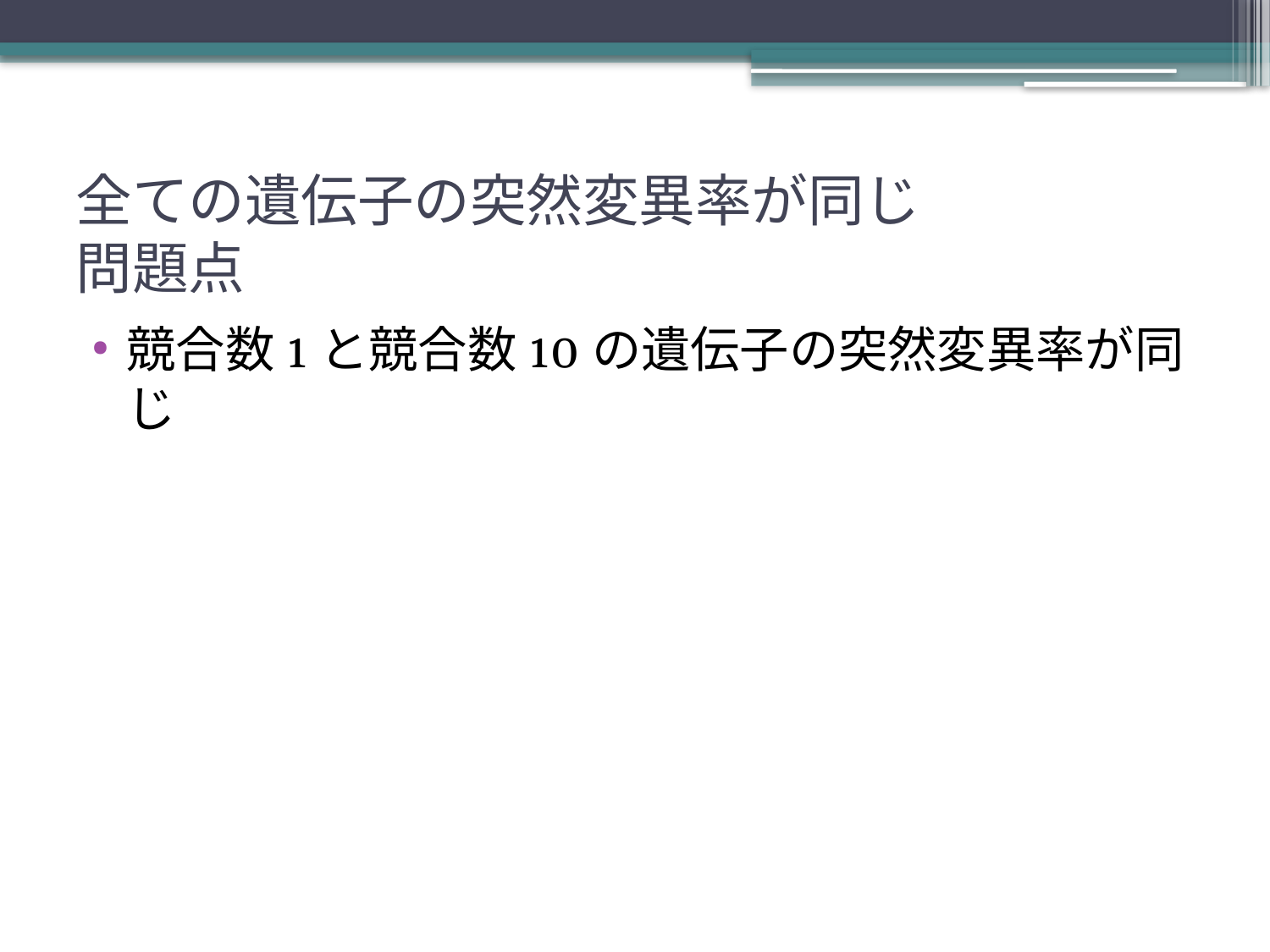

# 全ての遺伝子の突然変異率が同じ 問題点
競合数1と競合数10の遺伝子の突然変異率が同じ